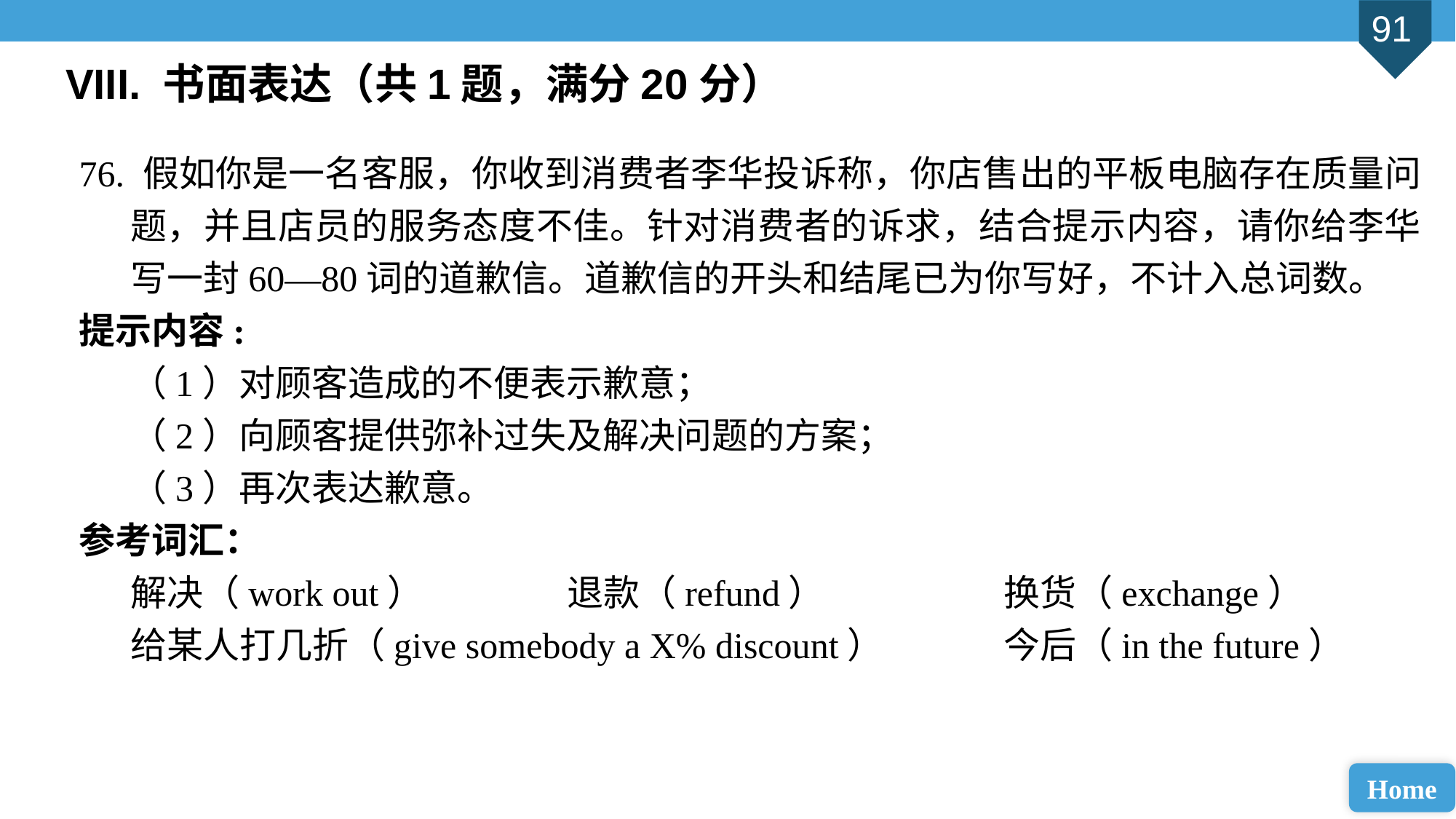

VIII. 书面表达（共1题，满分20分）
76. 假如你是一名客服，你收到消费者李华投诉称，你店售出的平板电脑存在质量问题，并且店员的服务态度不佳。针对消费者的诉求，结合提示内容，请你给李华写一封60—80词的道歉信。道歉信的开头和结尾已为你写好，不计入总词数。
提示内容:
（1）对顾客造成的不便表示歉意；
（2）向顾客提供弥补过失及解决问题的方案；
（3）再次表达歉意。
参考词汇：
解决（work out） 		退款（refund） 		换货（exchange）
给某人打几折（give somebody a X% discount） 		今后（in the future）